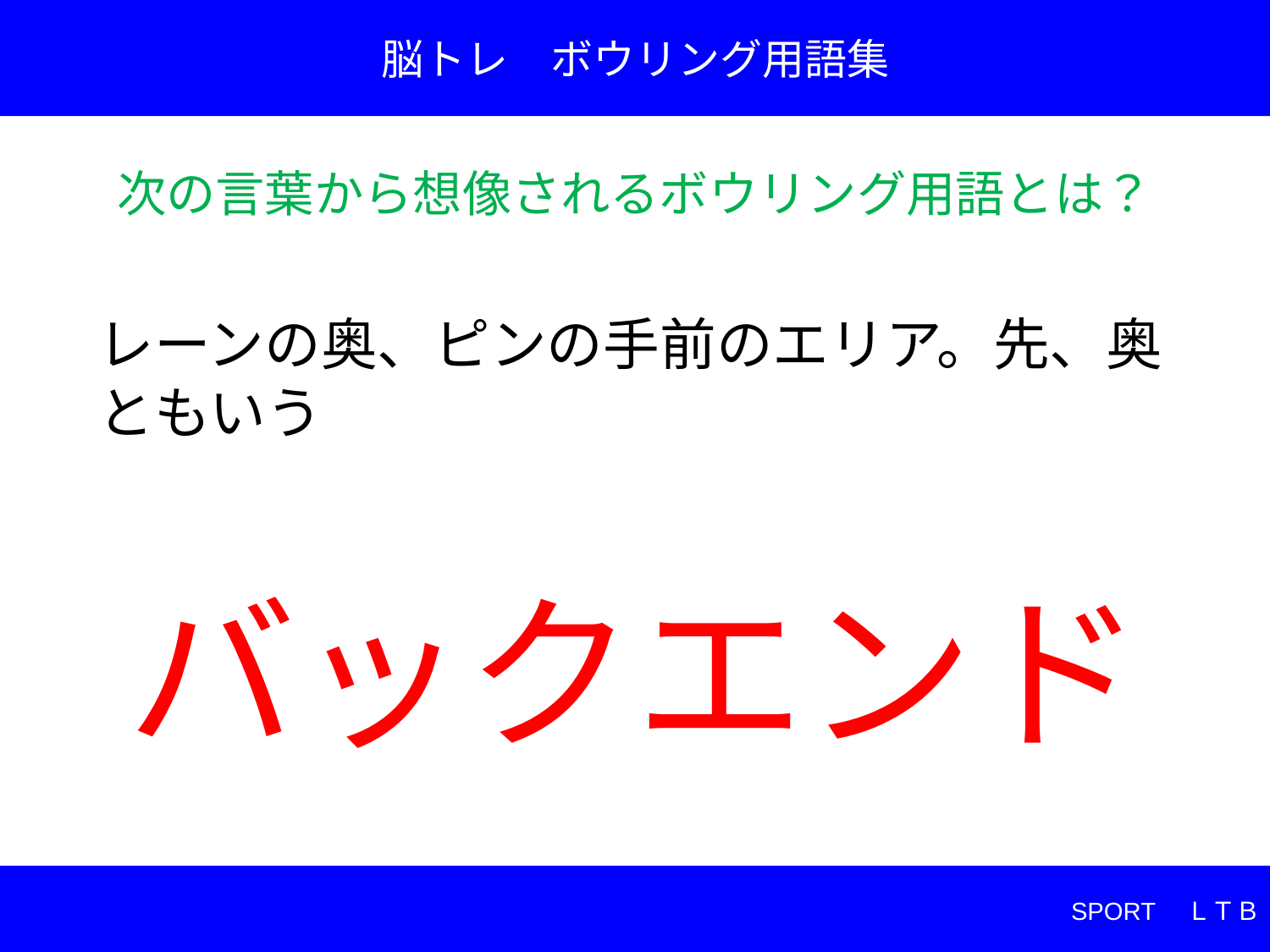

脳トレ　ボウリング用語集
次の言葉から想像されるボウリング用語とは？
レーンの奥、ピンの手前のエリア。先、奥ともいう
# バックエンド
SPORT　ＬＴＢ